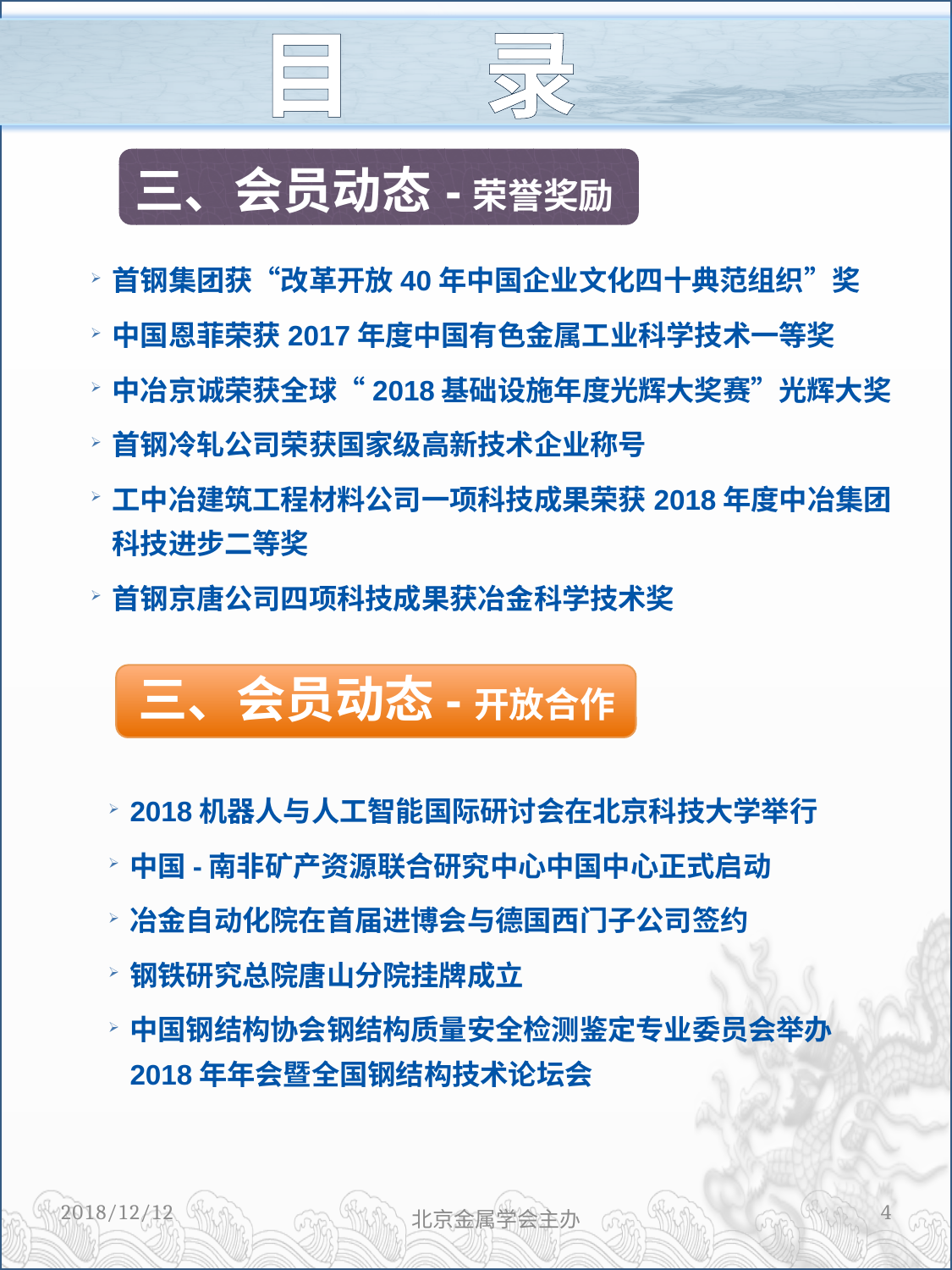

目      录
三、会员动态-荣誉奖励
首钢集团获“改革开放40年中国企业文化四十典范组织”奖
中国恩菲荣获2017年度中国有色金属工业科学技术一等奖
中冶京诚荣获全球“2018基础设施年度光辉大奖赛”光辉大奖
首钢冷轧公司荣获国家级高新技术企业称号
工中冶建筑工程材料公司一项科技成果荣获2018年度中冶集团科技进步二等奖
首钢京唐公司四项科技成果获冶金科学技术奖

三、会员动态-开放合作
2018机器人与人工智能国际研讨会在北京科技大学举行
中国-南非矿产资源联合研究中心中国中心正式启动
冶金自动化院在首届进博会与德国西门子公司签约
钢铁研究总院唐山分院挂牌成立
中国钢结构协会钢结构质量安全检测鉴定专业委员会举办2018年年会暨全国钢结构技术论坛会

2018/12/12

4
北京金属学会主办